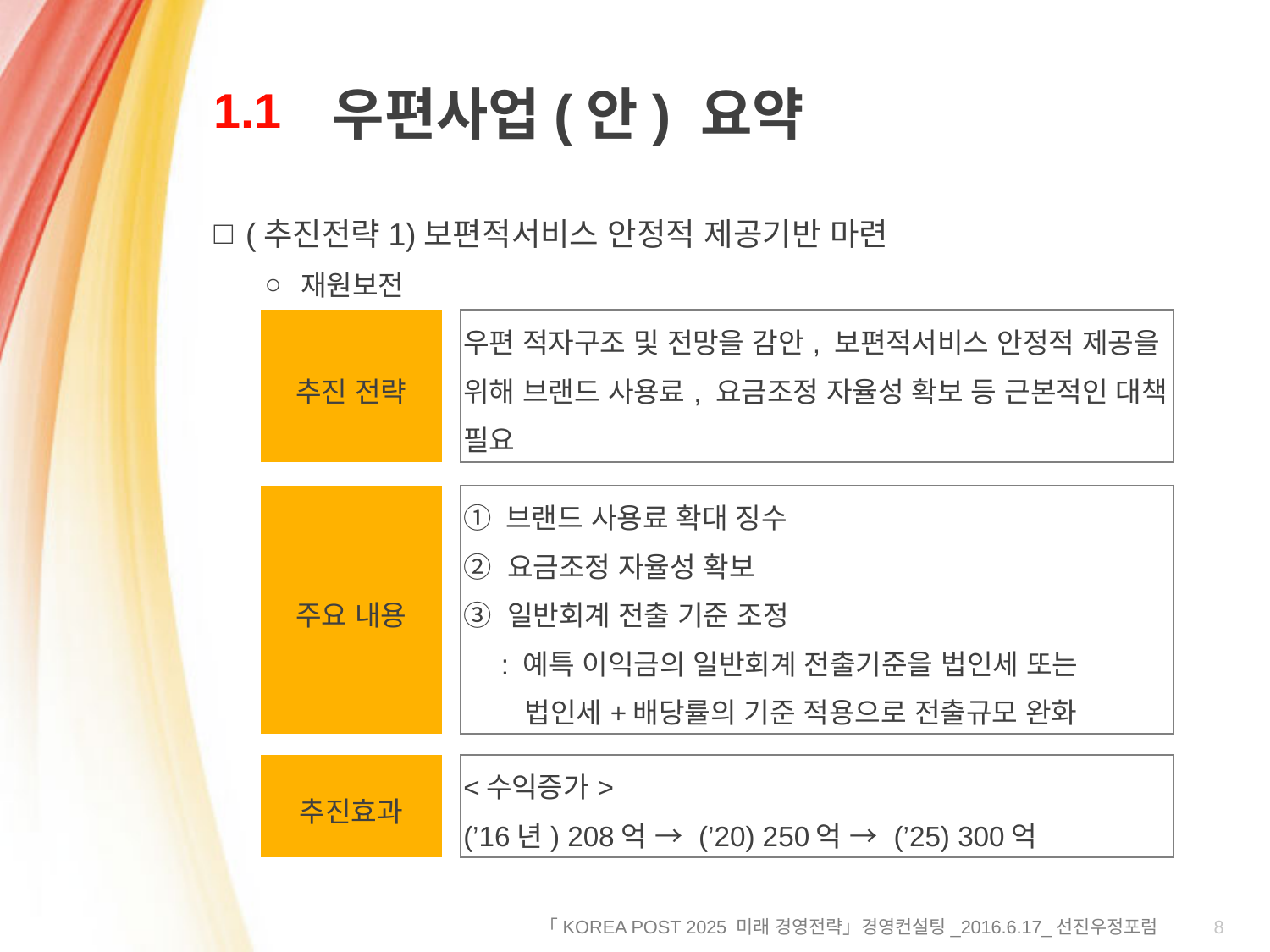

# 1.1
우편사업(안) 요약
(추진전략1)보편적서비스 안정적 제공기반 마련
재원보전
| 추진 전략 |  | 우편 적자구조 및 전망을 감안, 보편적서비스 안정적 제공을 위해 브랜드 사용료, 요금조정 자율성 확보 등 근본적인 대책 필요 |
| --- | --- | --- |
|  |  |  |
| 주요 내용 |  | ① 브랜드 사용료 확대 징수 ② 요금조정 자율성 확보 ③ 일반회계 전출 기준 조정 : 예특 이익금의 일반회계 전출기준을 법인세 또는 법인세+배당률의 기준 적용으로 전출규모 완화 |
|  |  |  |
| 추진효과 |  | <수익증가> (’16년) 208억 → (’20) 250억 → (’25) 300억 |
8